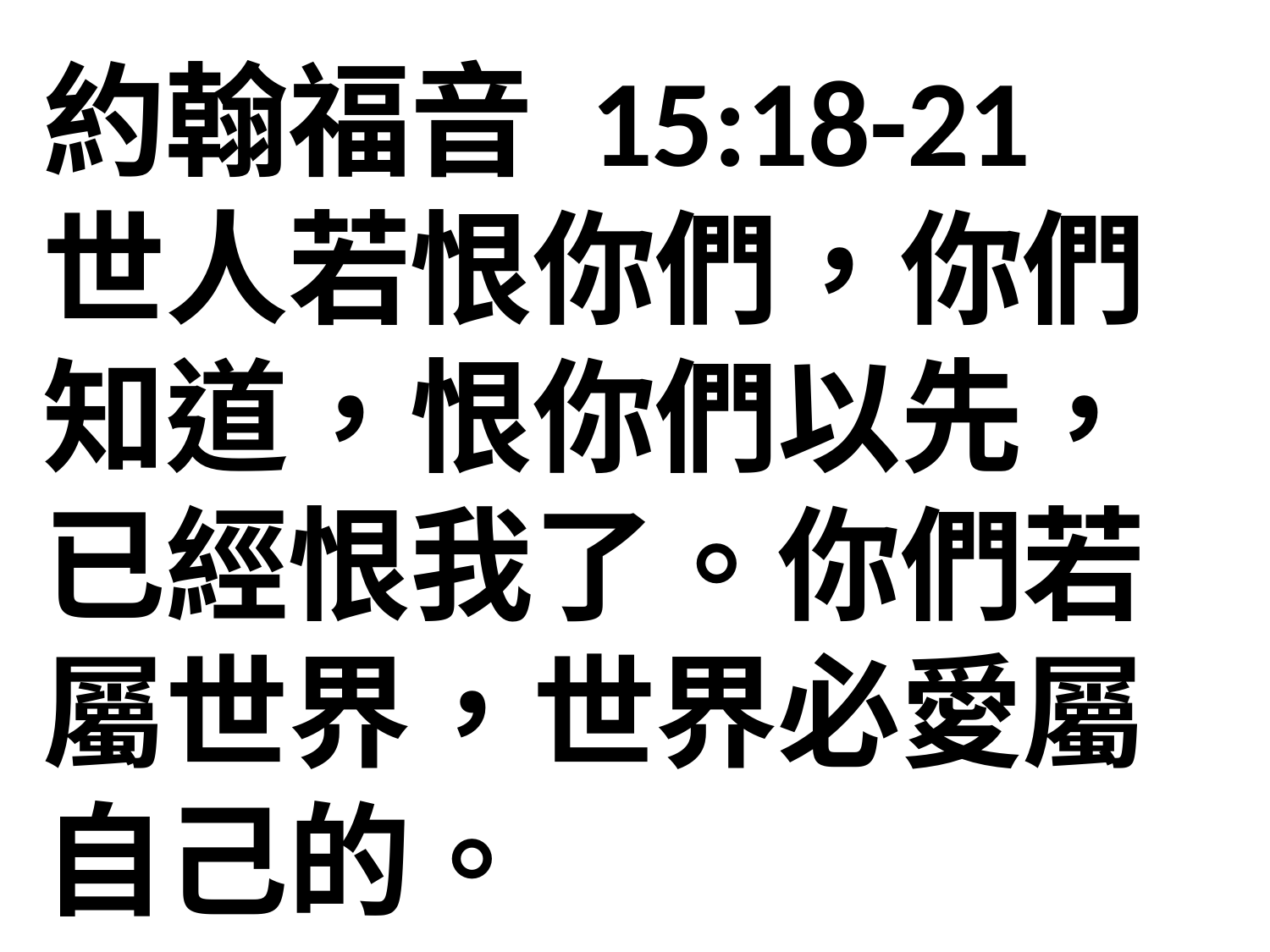

約翰福音 15:18-21
世人若恨你們，你們知道，恨你們以先，已經恨我了。你們若屬世界，世界必愛屬自己的。